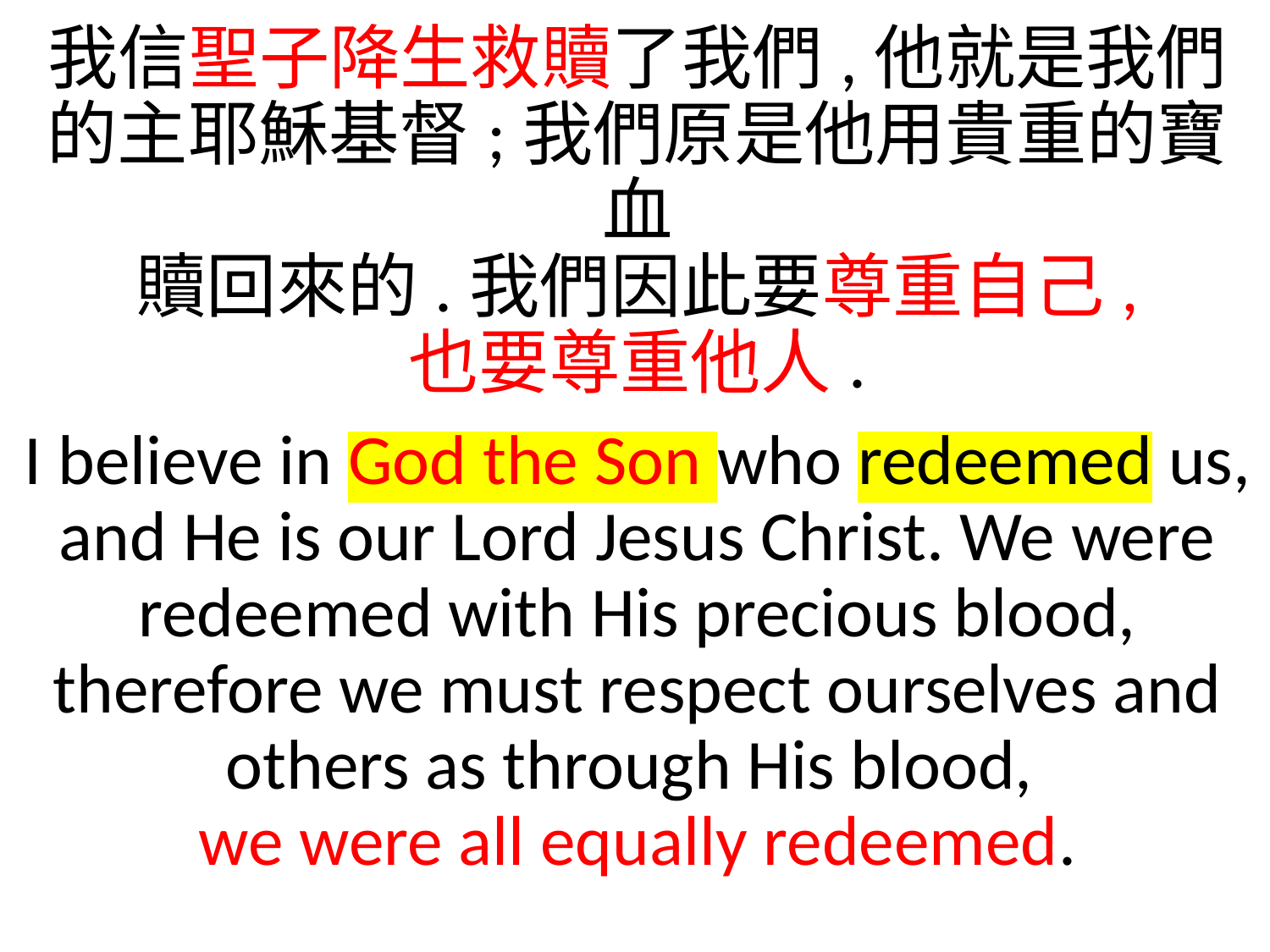

我信聖子降生救贖了我們,他就是我們的主耶穌基督;我們原是他用貴重的寶血
贖回來的.我們因此要尊重自己,
也要尊重他人.
I believe in God the Son who redeemed us, and He is our Lord Jesus Christ. We were redeemed with His precious blood, therefore we must respect ourselves and others as through His blood,
we were all equally redeemed.